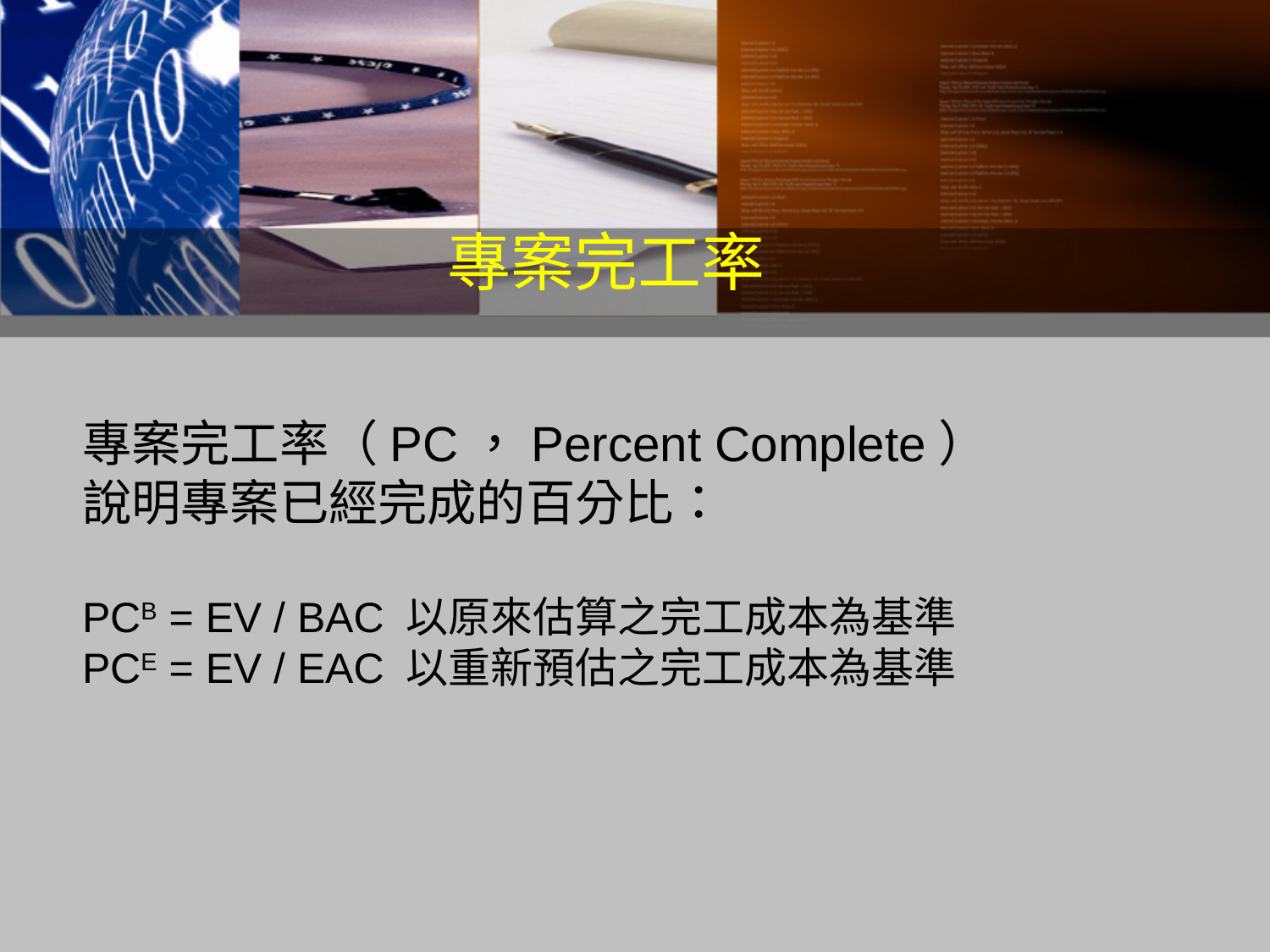

專案完工率
專案完工率（PC，Percent Complete）
說明專案已經完成的百分比：

PCB = EV / BAC 以原來估算之完工成本為基準
PCE = EV / EAC 以重新預估之完工成本為基準